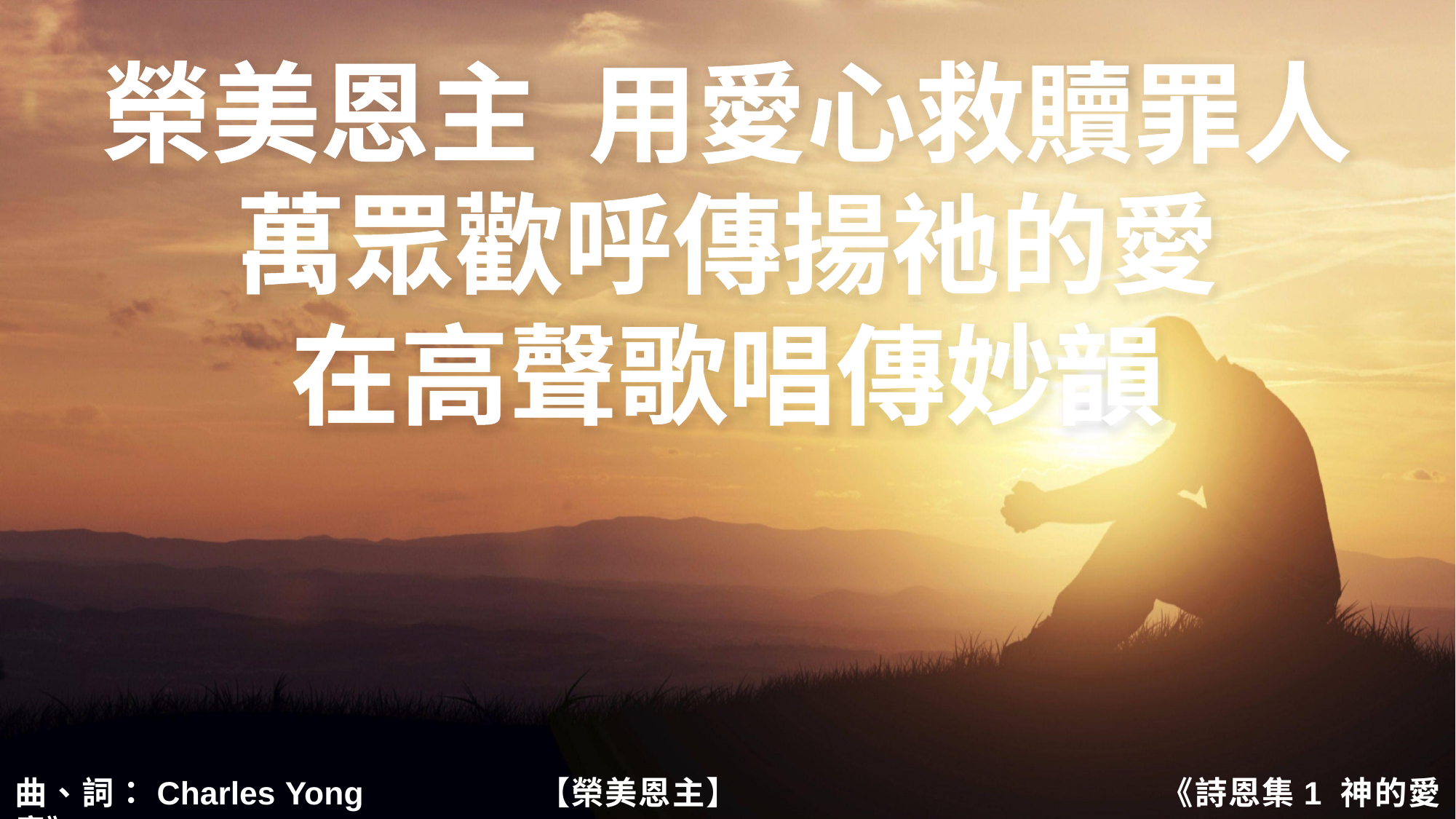

榮美恩主  用愛心救贖罪人
萬眾歡呼傳揚祂的愛
在高聲歌唱傳妙韻
曲、詞：Charles Yong	       【榮美恩主】				   《詩恩集1 神的愛意》